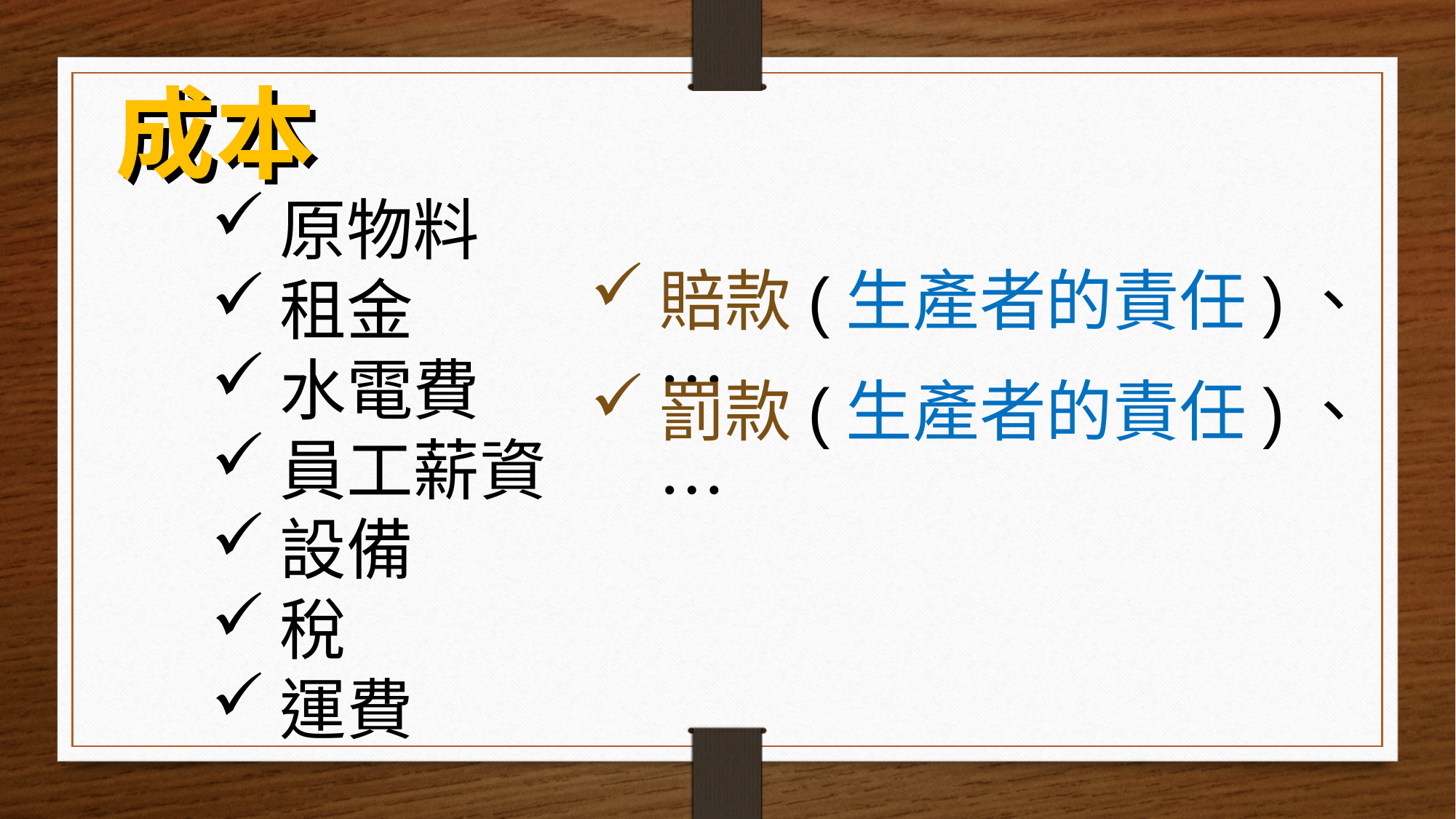

成本
成本
成本
原物料
租金
水電費
員工薪資
設備
稅
運費

賠款(生產者的責任)、…
罰款(生產者的責任)、…